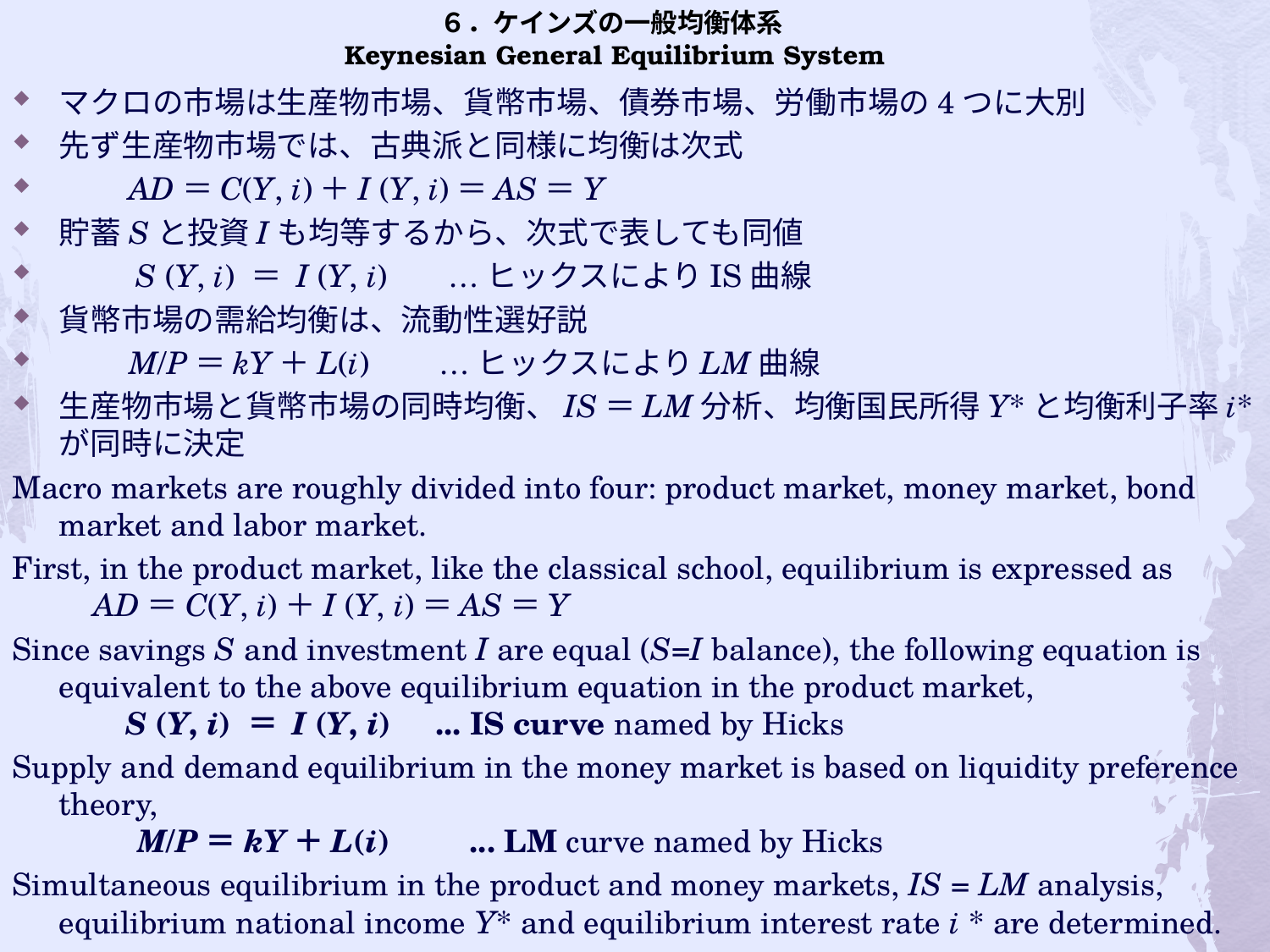

# ６．ケインズの一般均衡体系 Keynesian General Equilibrium System
マクロの市場は生産物市場、貨幣市場、債券市場、労働市場の4つに大別
先ず生産物市場では、古典派と同様に均衡は次式
　　AD＝C(Y, i)＋I (Y, i)＝AS＝Y
貯蓄Sと投資Iも均等するから、次式で表しても同値
　　 S (Y, i) ＝ I (Y, i)       …ヒックスによりIS曲線
貨幣市場の需給均衡は、流動性選好説
　　M/P＝kY＋L(i)        …ヒックスによりLM曲線
生産物市場と貨幣市場の同時均衡、IS＝LM分析、均衡国民所得Y*と均衡利子率i*が同時に決定
Macro markets are roughly divided into four: product market, money market, bond market and labor market.
First, in the product market, like the classical school, equilibrium is expressed as
    AD＝C(Y, i)＋I (Y, i)＝AS＝Y
Since savings S and investment I are equal (S=I balance), the following equation is equivalent to the above equilibrium equation in the product market,
　    S (Y, i) ＝ I (Y, i)     ... IS curve named by Hicks
Supply and demand equilibrium in the money market is based on liquidity preference theory,
         M/P＝kY＋L(i)         ... LM curve named by Hicks
Simultaneous equilibrium in the product and money markets, IS = LM analysis, equilibrium national income Y* and equilibrium interest rate i * are determined.